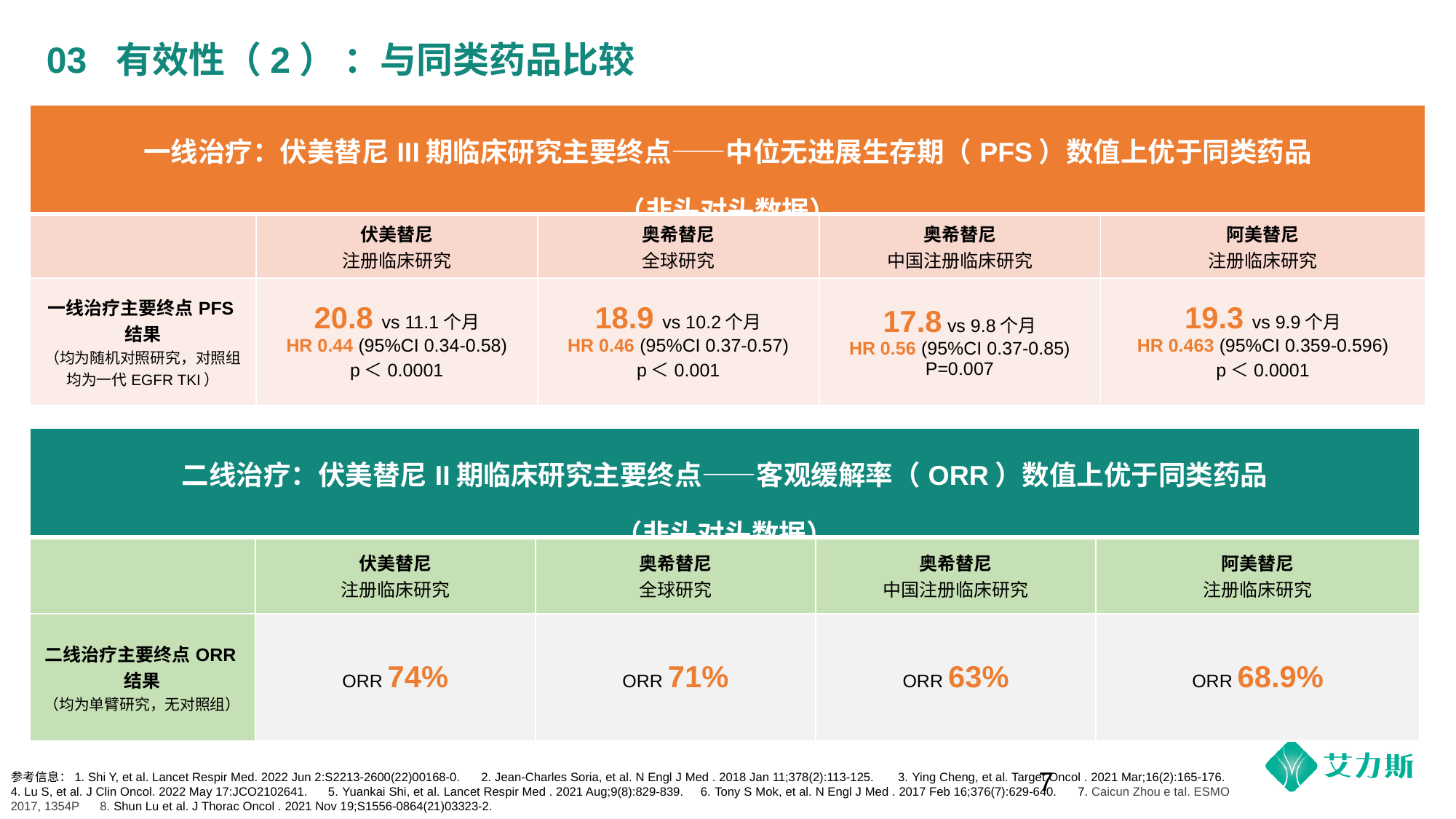

# 03  有效性（2） ：与同类药品比较
| 一线治疗：伏美替尼III期临床研究主要终点——中位无进展生存期（PFS）数值上优于同类药品 （非头对头数据） |  |  |  |  |
| --- | --- | --- | --- | --- |
|  | 伏美替尼 注册临床研究 | 奥希替尼 全球研究 | 奥希替尼 中国注册临床研究 | 阿美替尼 注册临床研究 |
| 一线治疗主要终点PFS结果 （均为随机对照研究，对照组均为一代EGFR TKI） | 20.8 vs 11.1个月 HR 0.44 (95%CI 0.34-0.58) p＜0.0001 | 18.9 vs 10.2个月 HR 0.46 (95%CI 0.37-0.57) p＜0.001 | 17.8 vs 9.8个月 HR 0.56 (95%CI 0.37-0.85) P=0.007 | 19.3 vs 9.9个月 HR 0.463 (95%CI 0.359-0.596) p＜0.0001 |
| 二线治疗：伏美替尼II期临床研究主要终点——客观缓解率（ORR）数值上优于同类药品 （非头对头数据） |  |  |  |  |
| --- | --- | --- | --- | --- |
|  | 伏美替尼 注册临床研究 | 奥希替尼 全球研究 | 奥希替尼 中国注册临床研究 | 阿美替尼 注册临床研究 |
| 二线治疗主要终点ORR结果 （均为单臂研究，无对照组） | ORR 74% | ORR 71% | ORR 63% | ORR 68.9% |
7
参考信息：1. Shi Y, et al. Lancet Respir Med. 2022 Jun 2:S2213-2600(22)00168-0.      2. Jean-Charles Soria, et al. N Engl J Med . 2018 Jan 11;378(2):113-125.       3. Ying Cheng, et al. Target Oncol . 2021 Mar;16(2):165-176.      4. Lu S, et al. J Clin Oncol. 2022 May 17:JCO2102641.      5. Yuankai Shi, et al. Lancet Respir Med . 2021 Aug;9(8):829-839.     6. Tony S Mok, et al. N Engl J Med . 2017 Feb 16;376(7):629-640.      7. Caicun Zhou e tal. ESMO 2017, 1354P      8. Shun Lu et al. J Thorac Oncol . 2021 Nov 19;S1556-0864(21)03323-2.